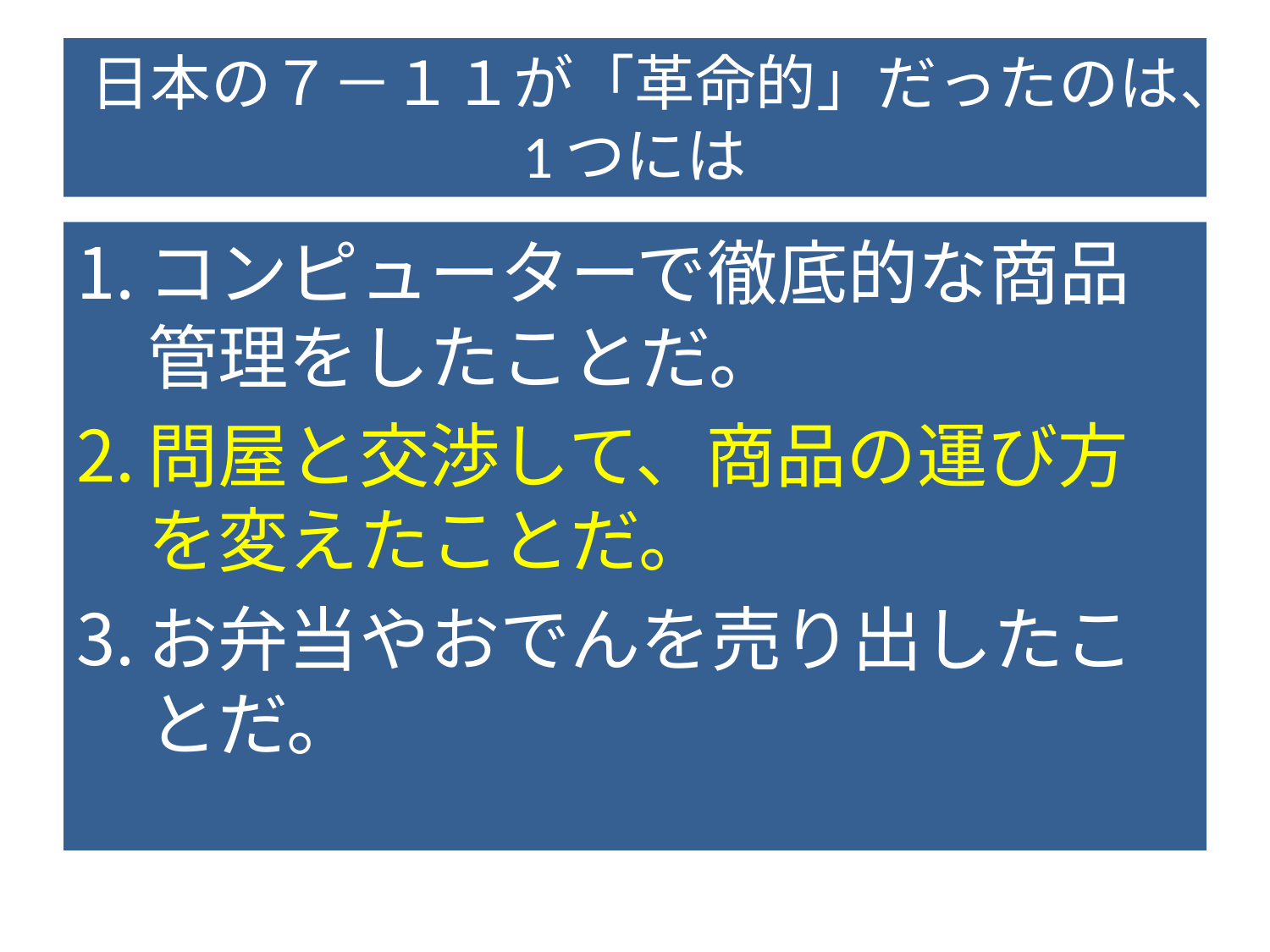

# 日本の７－１１が「革命的」だったのは、1つには
コンピューターで徹底的な商品管理をしたことだ。
問屋と交渉して、商品の運び方を変えたことだ。
お弁当やおでんを売り出したことだ。